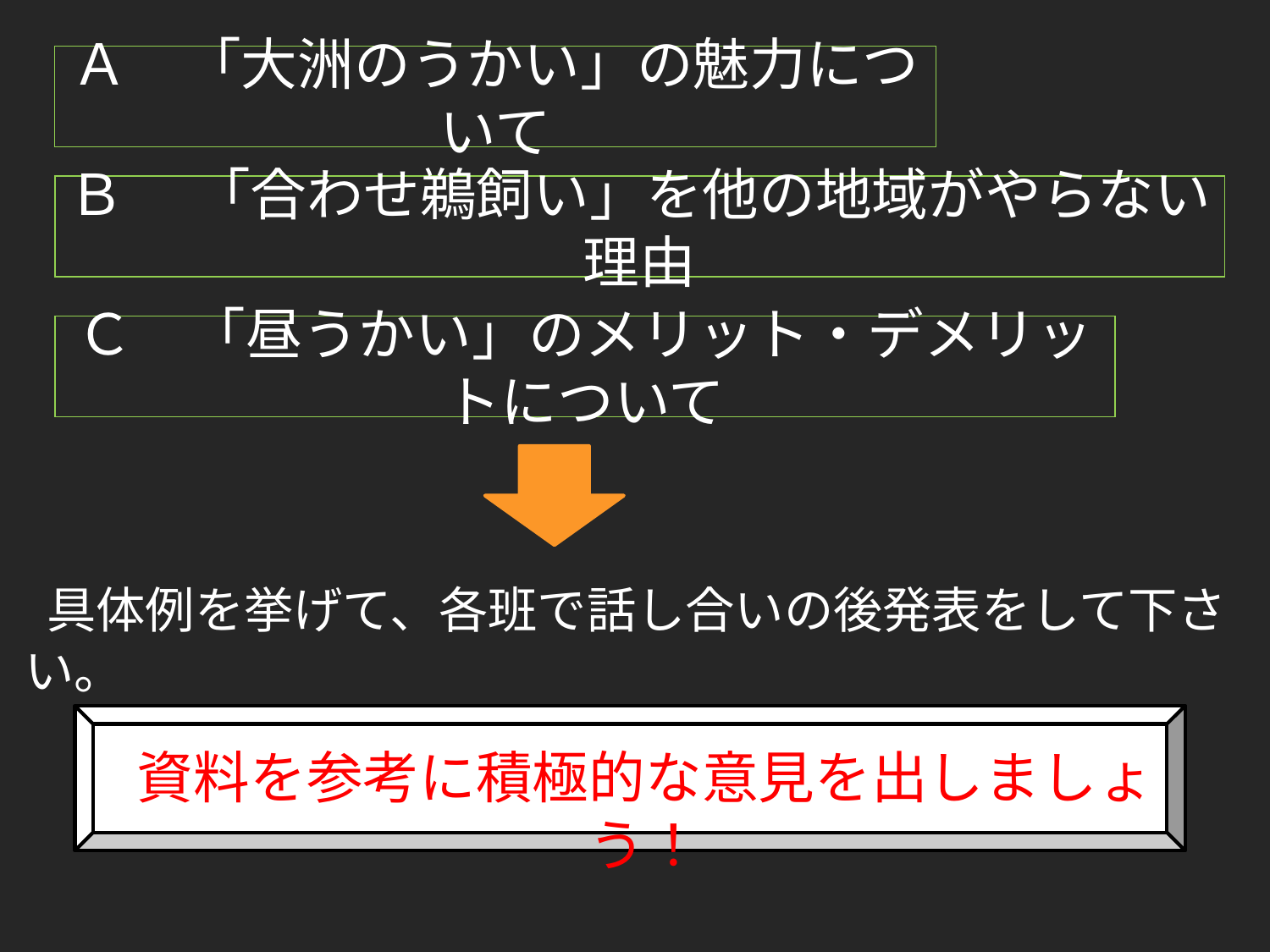

# Ａ　「大洲のうかい」の魅力について
Ｂ　 「合わせ鵜飼い」を他の地域がやらない理由
Ｃ　「昼うかい」のメリット・デメリットについて

　 具体例を挙げて、各班で話し合いの後発表をして下さい。

資料を参考に積極的な意見を出しましょう！